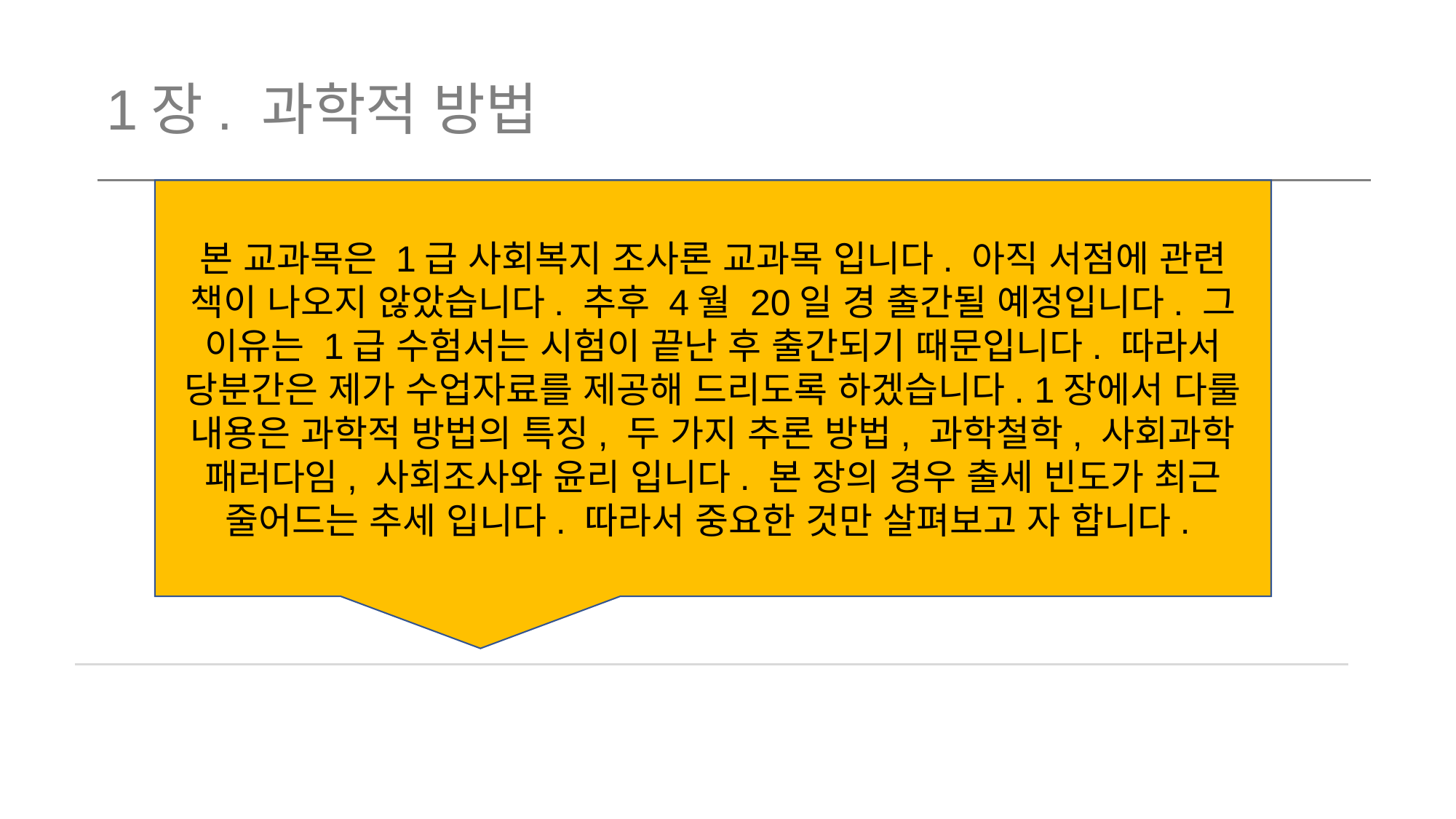

1장. 과학적 방법
본 교과목은 1급 사회복지 조사론 교과목 입니다. 아직 서점에 관련 책이 나오지 않았습니다. 추후 4월 20일 경 출간될 예정입니다. 그 이유는 1급 수험서는 시험이 끝난 후 출간되기 때문입니다. 따라서 당분간은 제가 수업자료를 제공해 드리도록 하겠습니다. 1장에서 다룰 내용은 과학적 방법의 특징, 두 가지 추론 방법, 과학철학, 사회과학 패러다임, 사회조사와 윤리 입니다. 본 장의 경우 출세 빈도가 최근 줄어드는 추세 입니다. 따라서 중요한 것만 살펴보고 자 합니다.